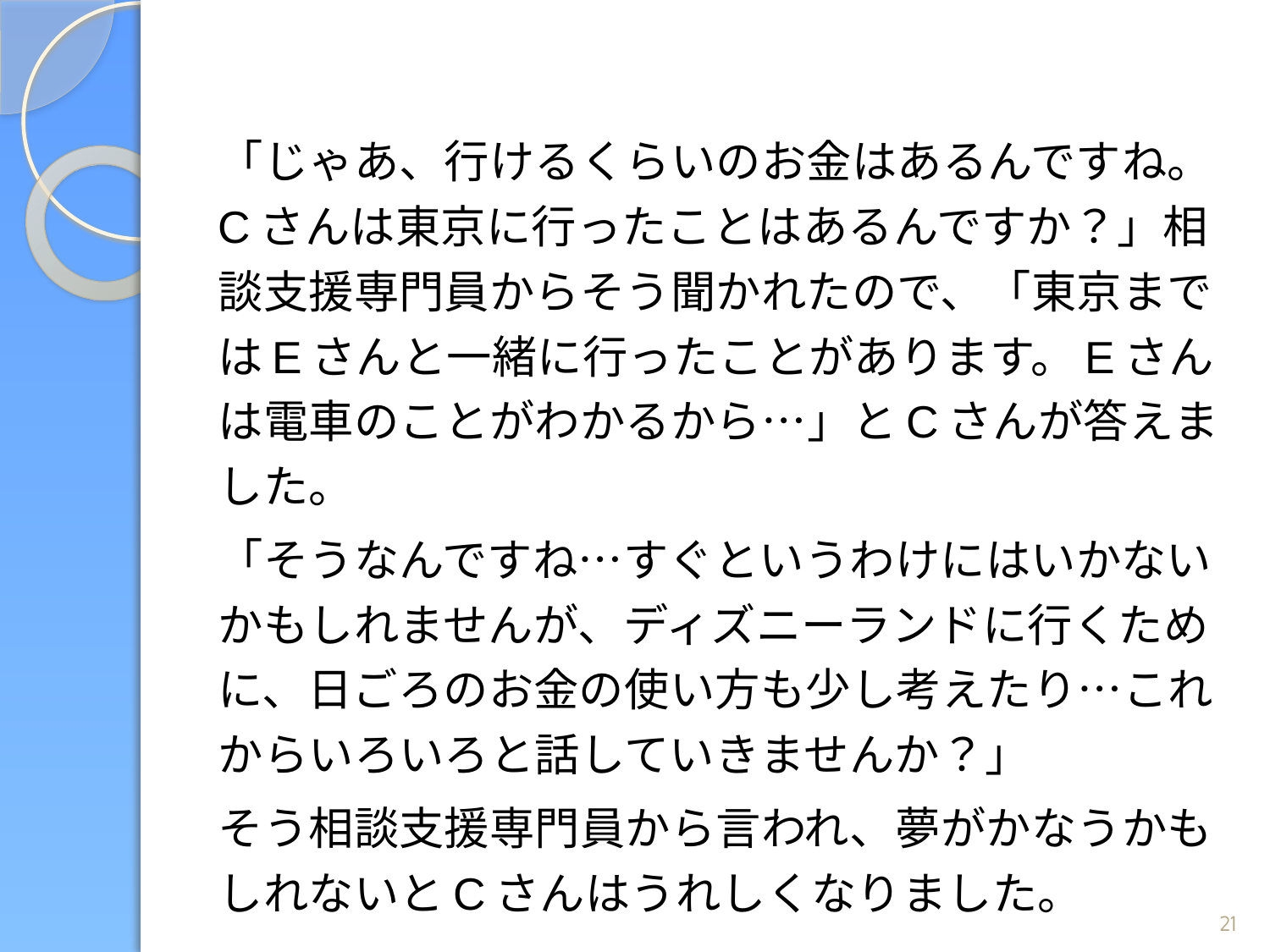

「じゃあ、行けるくらいのお金はあるんですね。Cさんは東京に行ったことはあるんですか？」相談支援専門員からそう聞かれたので、「東京まではEさんと一緒に行ったことがあります。Eさんは電車のことがわかるから…」とCさんが答えました。
「そうなんですね…すぐというわけにはいかないかもしれませんが、ディズニーランドに行くために、日ごろのお金の使い方も少し考えたり…これからいろいろと話していきませんか？」
そう相談支援専門員から言われ、夢がかなうかもしれないとCさんはうれしくなりました。
21